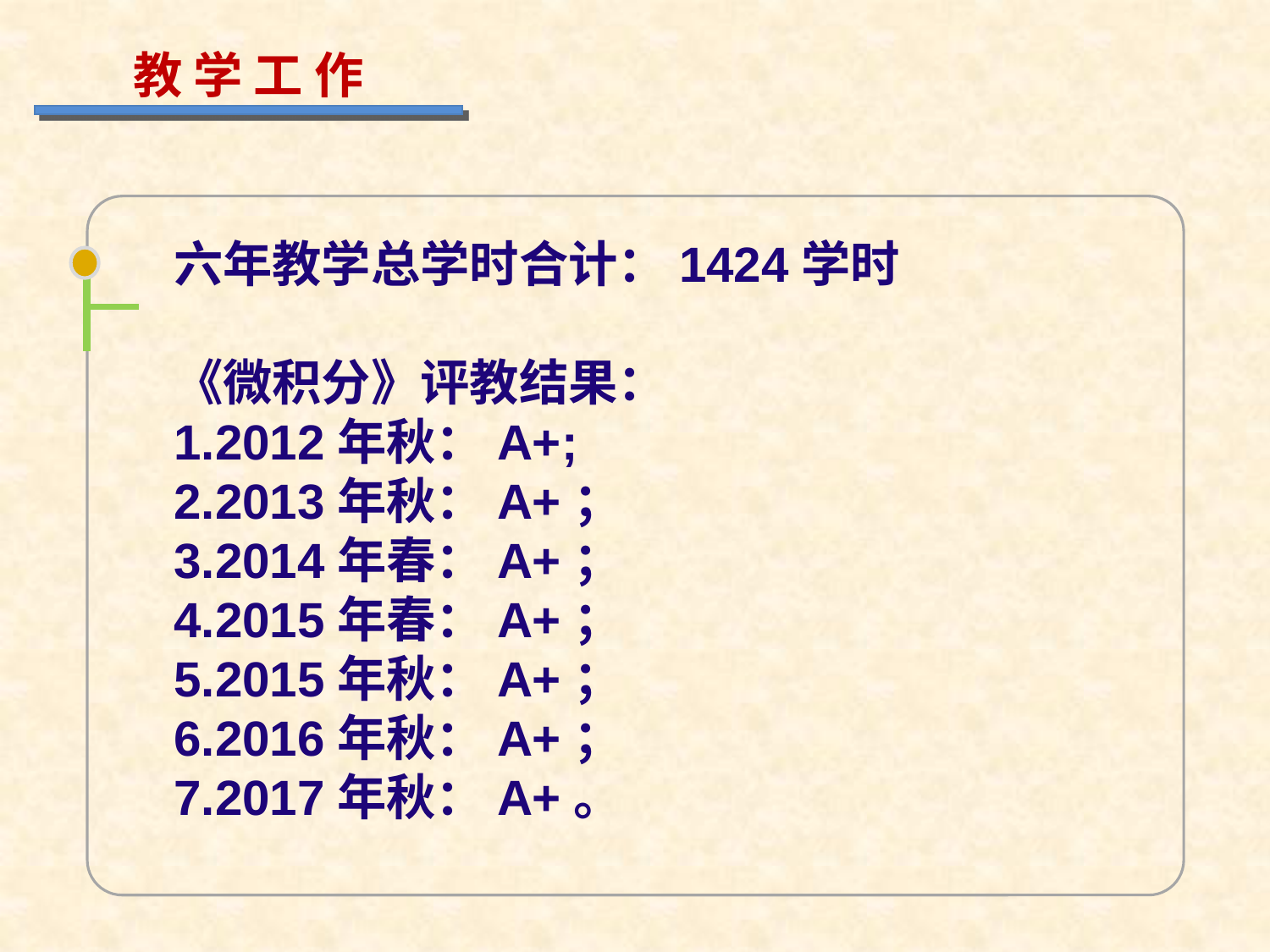

教 学 工 作

六年教学总学时合计：1424学时

《微积分》评教结果：
1.2012年秋：A+;
2.2013年秋：A+；
3.2014年春：A+；
4.2015年春：A+；
5.2015年秋：A+；
6.2016年秋：A+；
7.2017年秋：A+。